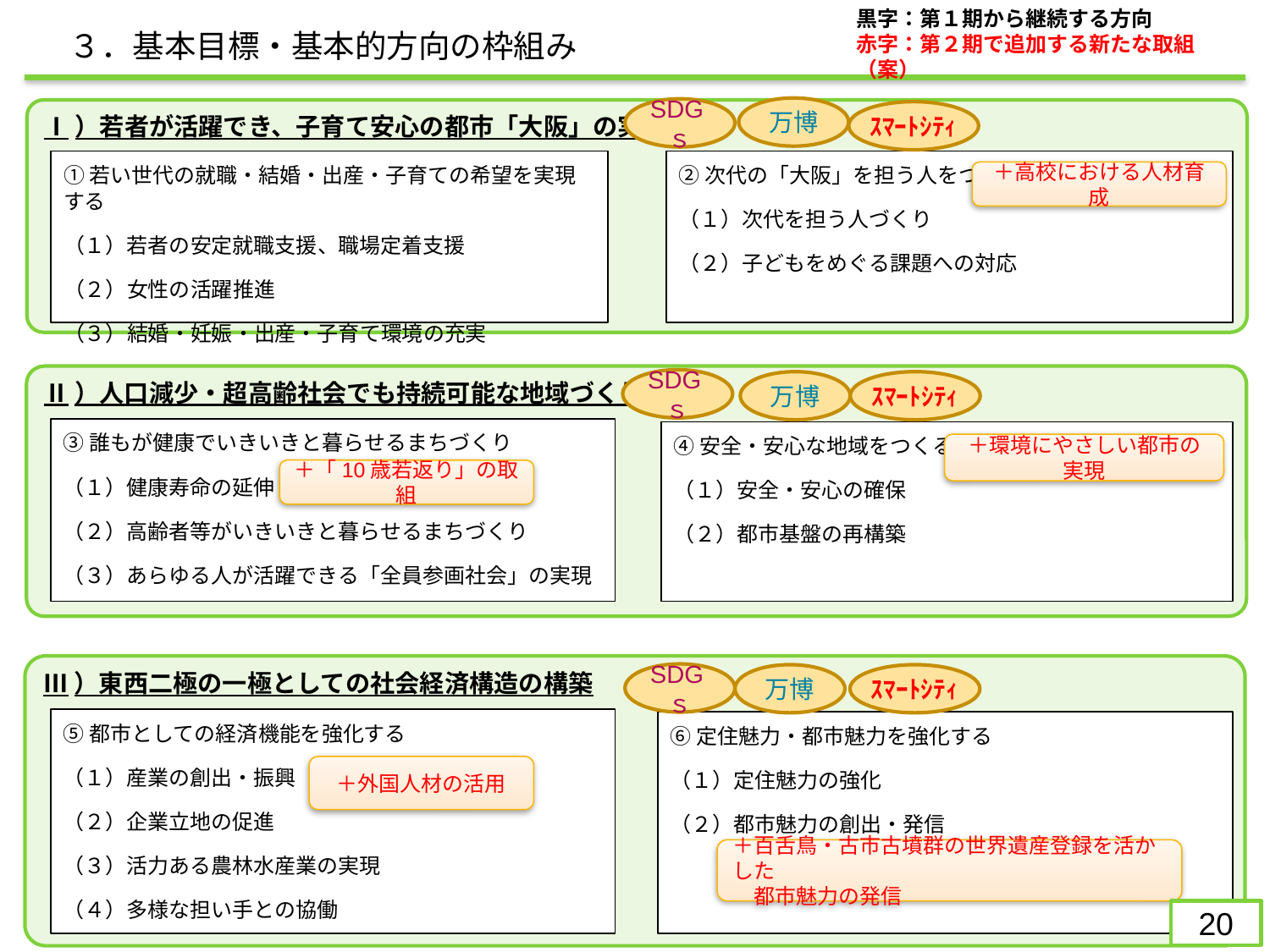

黒字：第１期から継続する方向
赤字：第２期で追加する新たな取組（案）
　３．基本目標・基本的方向の枠組み
万博
SDGｓ
Ⅰ）若者が活躍でき、子育て安心の都市「大阪」の実現
ｽﾏｰﾄｼﾃｨ
①若い世代の就職・結婚・出産・子育ての希望を実現する
（１）若者の安定就職支援、職場定着支援
（２）女性の活躍推進
（３）結婚・妊娠・出産・子育て環境の充実
②次代の「大阪」を担う人をつくる
（１）次代を担う人づくり
（２）子どもをめぐる課題への対応
＋高校における人材育成
Ⅱ）人口減少・超高齢社会でも持続可能な地域づくり
SDGｓ
ｽﾏｰﾄｼﾃｨ
万博
③誰もが健康でいきいきと暮らせるまちづくり
（１）健康寿命の延伸
（２）高齢者等がいきいきと暮らせるまちづくり
（３）あらゆる人が活躍できる「全員参画社会」の実現
④安全・安心な地域をつくる
（１）安全・安心の確保
（２）都市基盤の再構築

＋環境にやさしい都市の実現
＋「10歳若返り」の取組
Ⅲ）東西二極の一極としての社会経済構造の構築
SDGｓ
万博
ｽﾏｰﾄｼﾃｨ
⑤都市としての経済機能を強化する
（１）産業の創出・振興
（２）企業立地の促進
（３）活力ある農林水産業の実現
（４）多様な担い手との協働
⑥定住魅力・都市魅力を強化する
（１）定住魅力の強化
（２）都市魅力の創出・発信
＋外国人材の活用
＋百舌鳥・古市古墳群の世界遺産登録を活かした
　都市魅力の発信
20